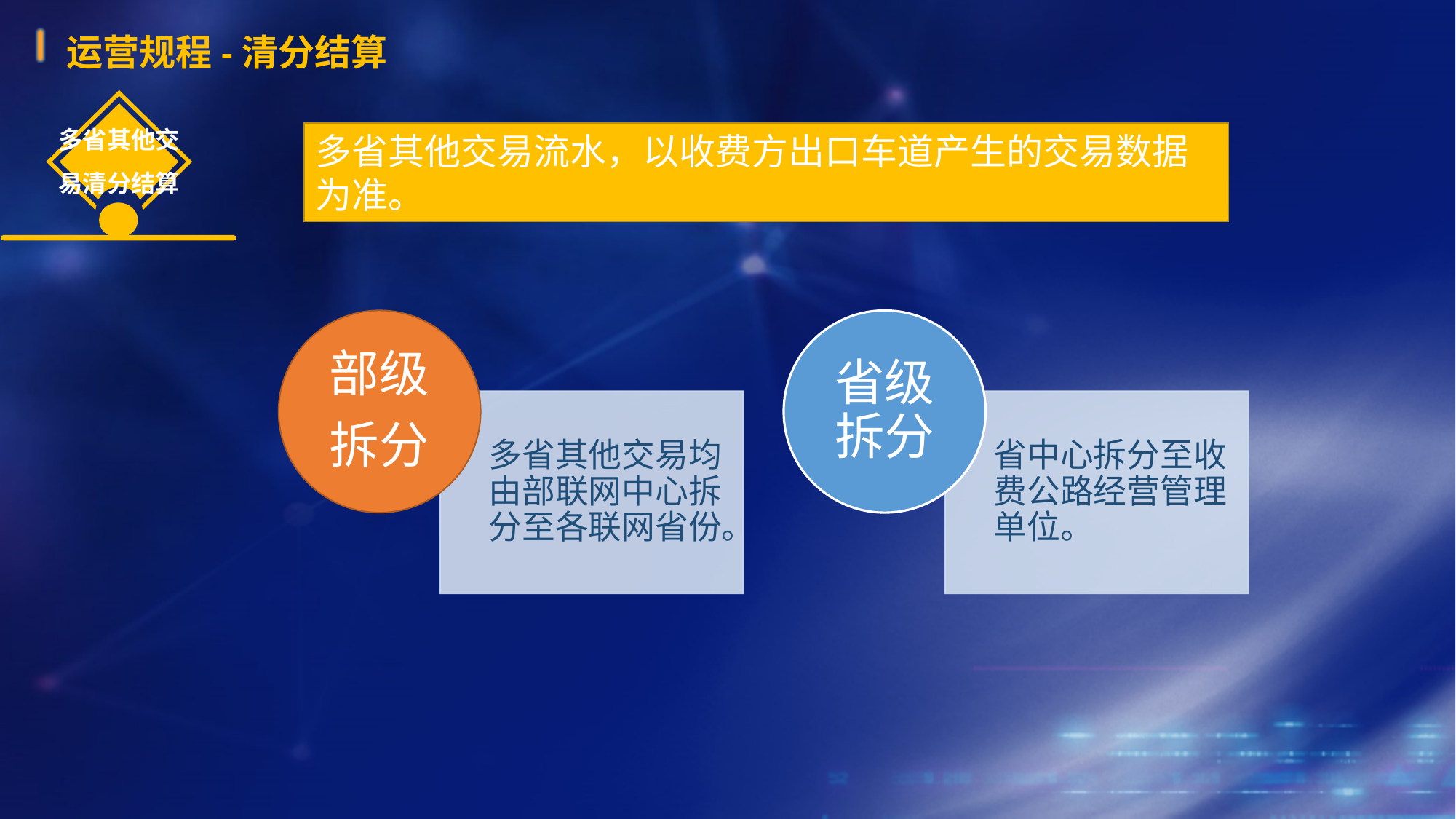

运营规程-清分结算
多省其他交易清分结算
多省其他交易流水，以收费方出口车道产生的交易数据为准。

多省其他交易均由部联网中心拆分至各联网省份。
部级
拆分
省中心拆分至收费公路经营管理单位。
省级拆分
30